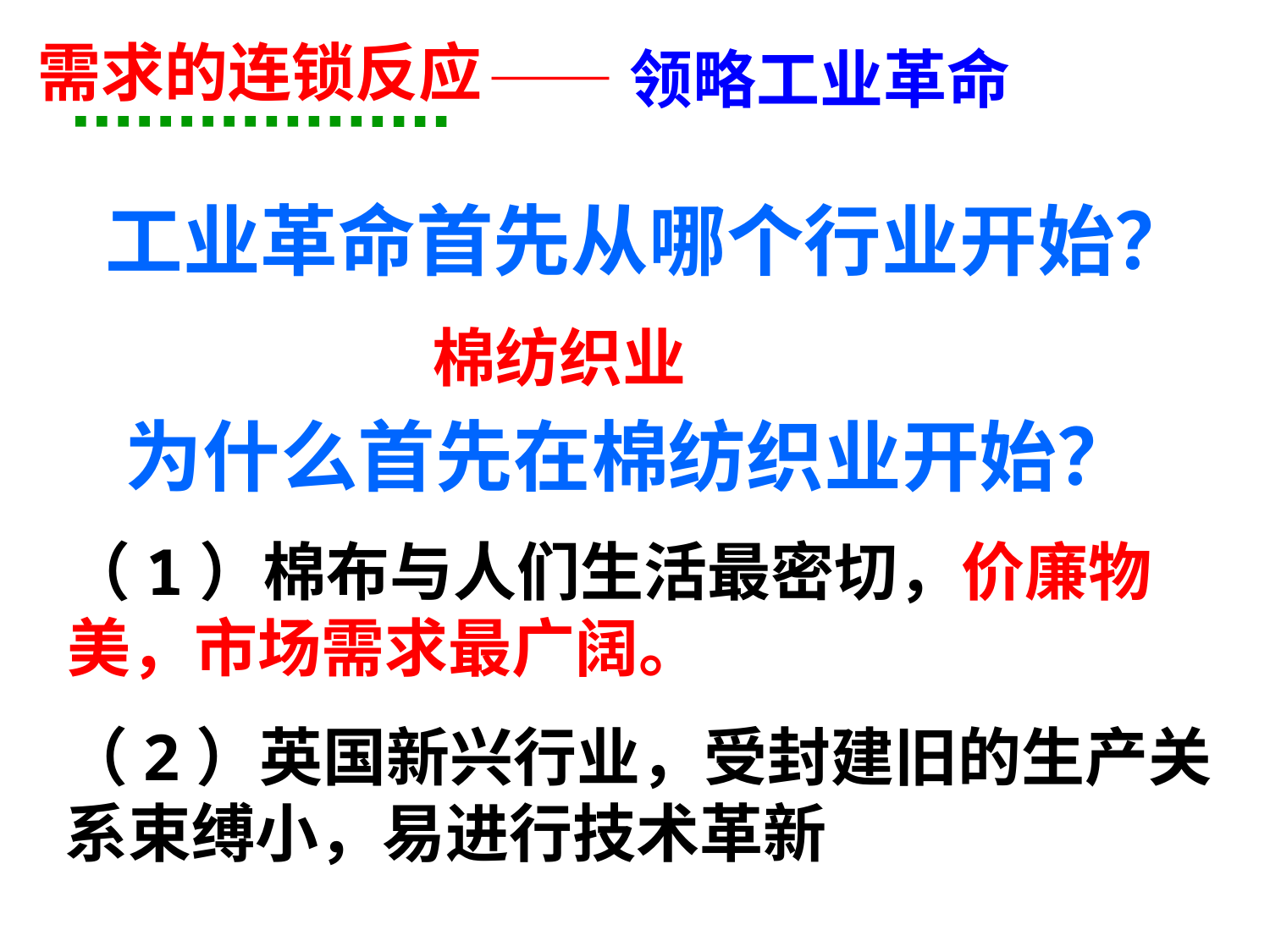

需求的连锁反应
——领略工业革命

工业革命首先从哪个行业开始？
棉纺织业
为什么首先在棉纺织业开始？
（1）棉布与人们生活最密切，价廉物美，市场需求最广阔。
（2）英国新兴行业，受封建旧的生产关系束缚小，易进行技术革新